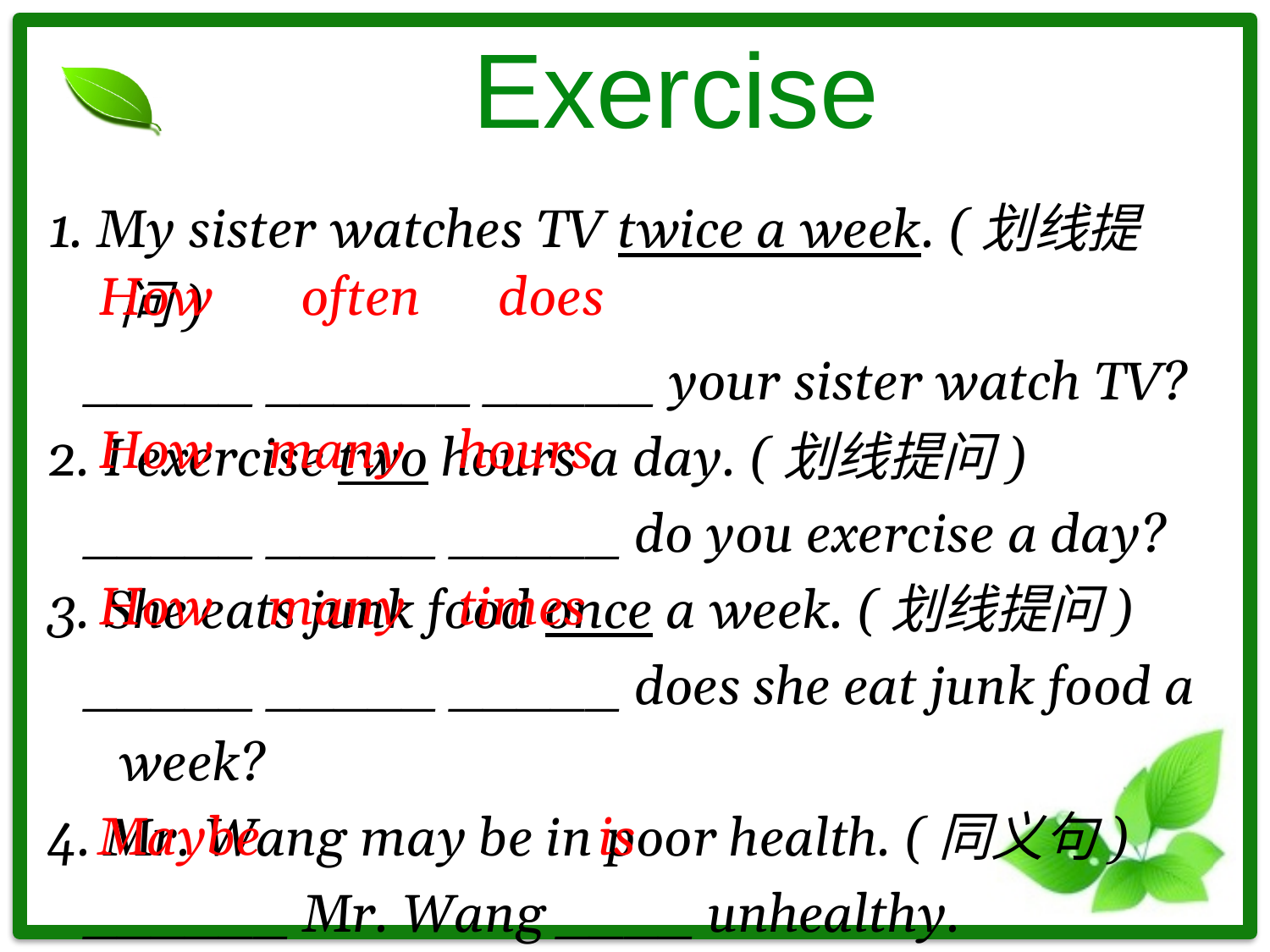

# Exercise
1. My sister watches TV twice a week. (划线提问)
   _____ ______ _____ your sister watch TV?
2. I exercise two hours a day. (划线提问)
   _____ _____ _____ do you exercise a day?
3. She eats junk food once a week. (划线提问)
   _____ _____ _____ does she eat junk food a week?
4. Mr. Wang may be in poor health. (同义句)
   ______ Mr. Wang ____ unhealthy.
How
often
does
How
many
hours
How
many
times
Maybe
is